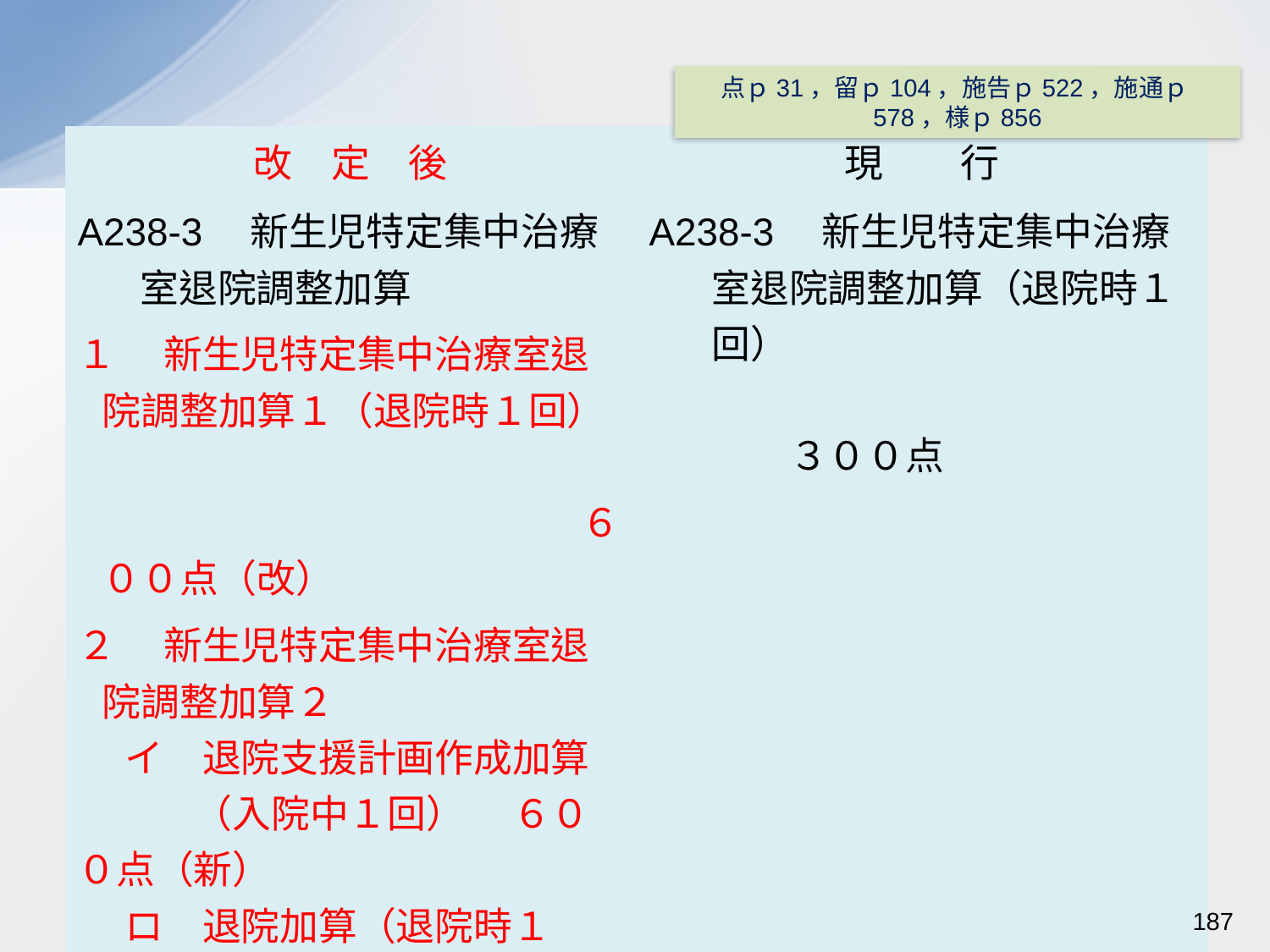

点ｐ31，留ｐ104，施告ｐ522，施通ｐ578，様ｐ856
| 改　定　後 | 現　　行 |
| --- | --- |
| A238-3　新生児特定集中治療室退院調整加算 １　 新生児特定集中治療室退院調整加算１（退院時１回）　　　　　 　　　　　　　　　　　　　６００点（改） ２　 新生児特定集中治療室退院調整加算２ 　 イ　退院支援計画作成加算 　　　（入院中１回）　 ６００点（新） 　 ロ　退院加算（退院時１回） 　　　　　　　　　　　　　６００点（新） | A238-3　新生児特定集中治療室退院調整加算（退院時１回） 　　　　　　　　　　　　　　　　３００点 |
187